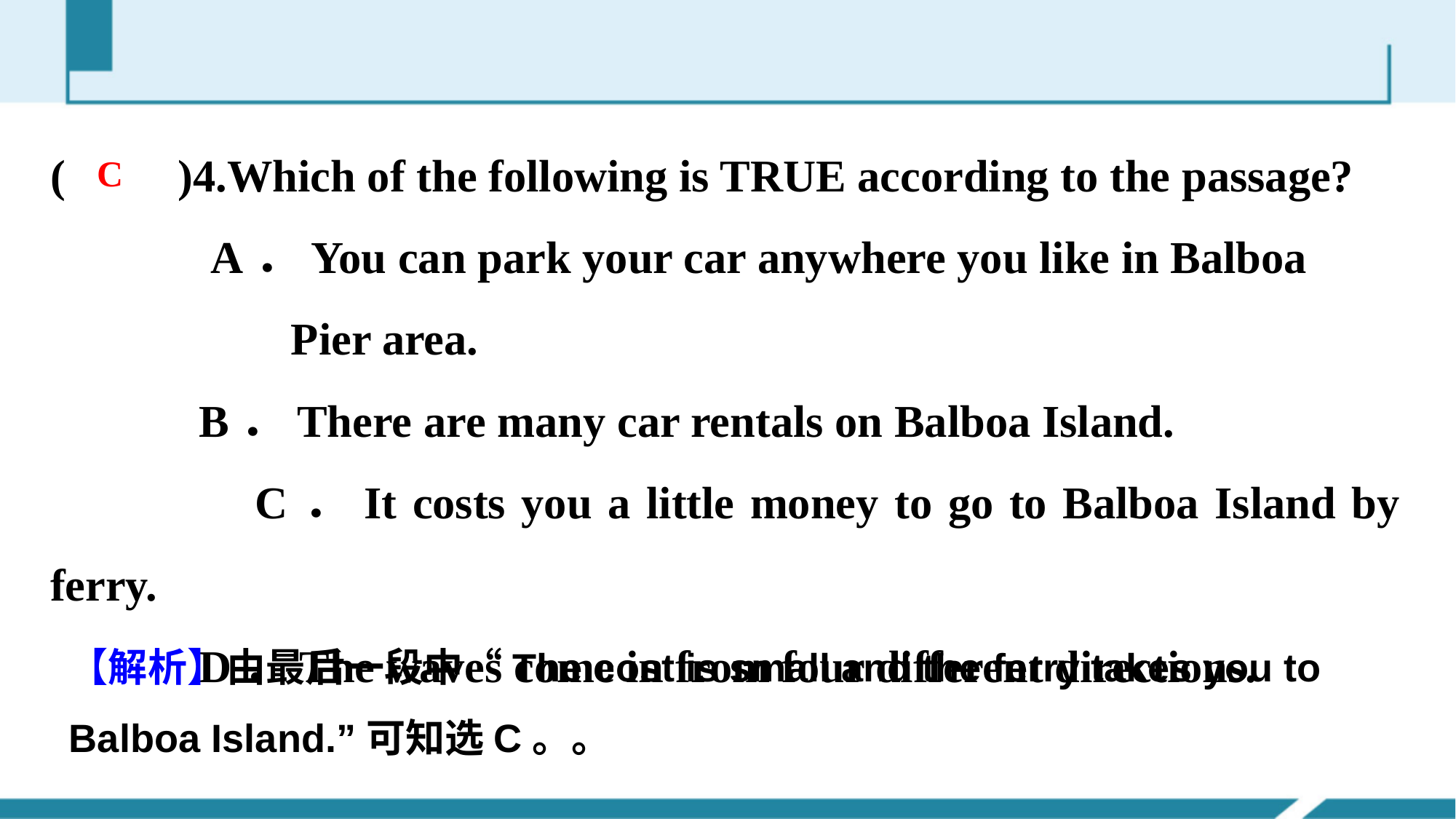

(　　)4.Which of the following is TRUE according to the passage?
              A．You can park your car anywhere you like in Balboa
                     Pier area.
             B．There are many car rentals on Balboa Island.
             C．It costs you a little money to go to Balboa Island by ferry.
             D．The waves come in from four different directions.
C
【解析】由最后一段中“The cost is small and the ferry takes you to Balboa Island.”可知选C。。